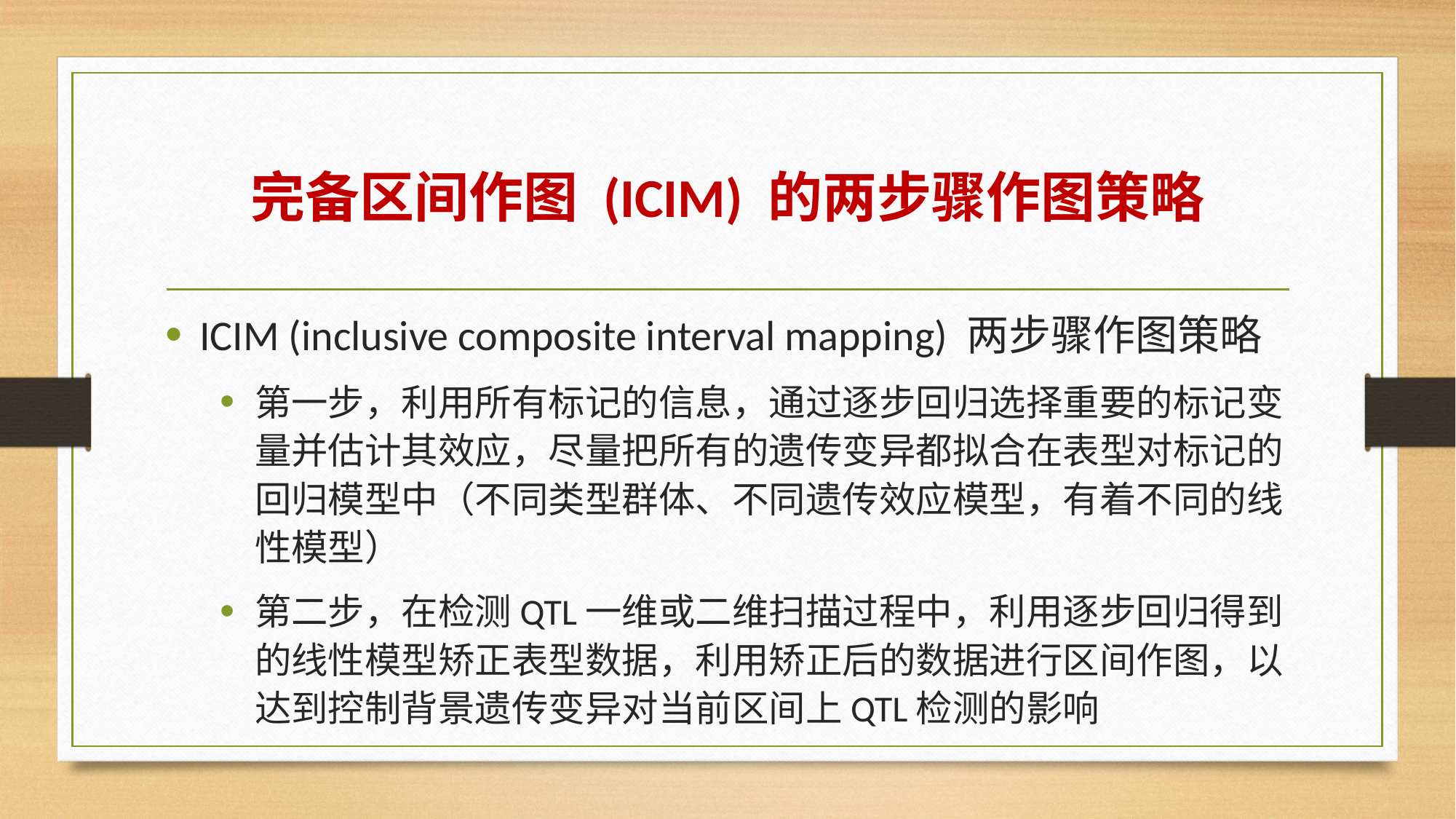

# 完备区间作图 (ICIM) 的两步骤作图策略
ICIM (inclusive composite interval mapping) 两步骤作图策略
第一步，利用所有标记的信息，通过逐步回归选择重要的标记变量并估计其效应，尽量把所有的遗传变异都拟合在表型对标记的回归模型中（不同类型群体、不同遗传效应模型，有着不同的线性模型）
第二步，在检测QTL一维或二维扫描过程中，利用逐步回归得到的线性模型矫正表型数据，利用矫正后的数据进行区间作图，以达到控制背景遗传变异对当前区间上QTL检测的影响